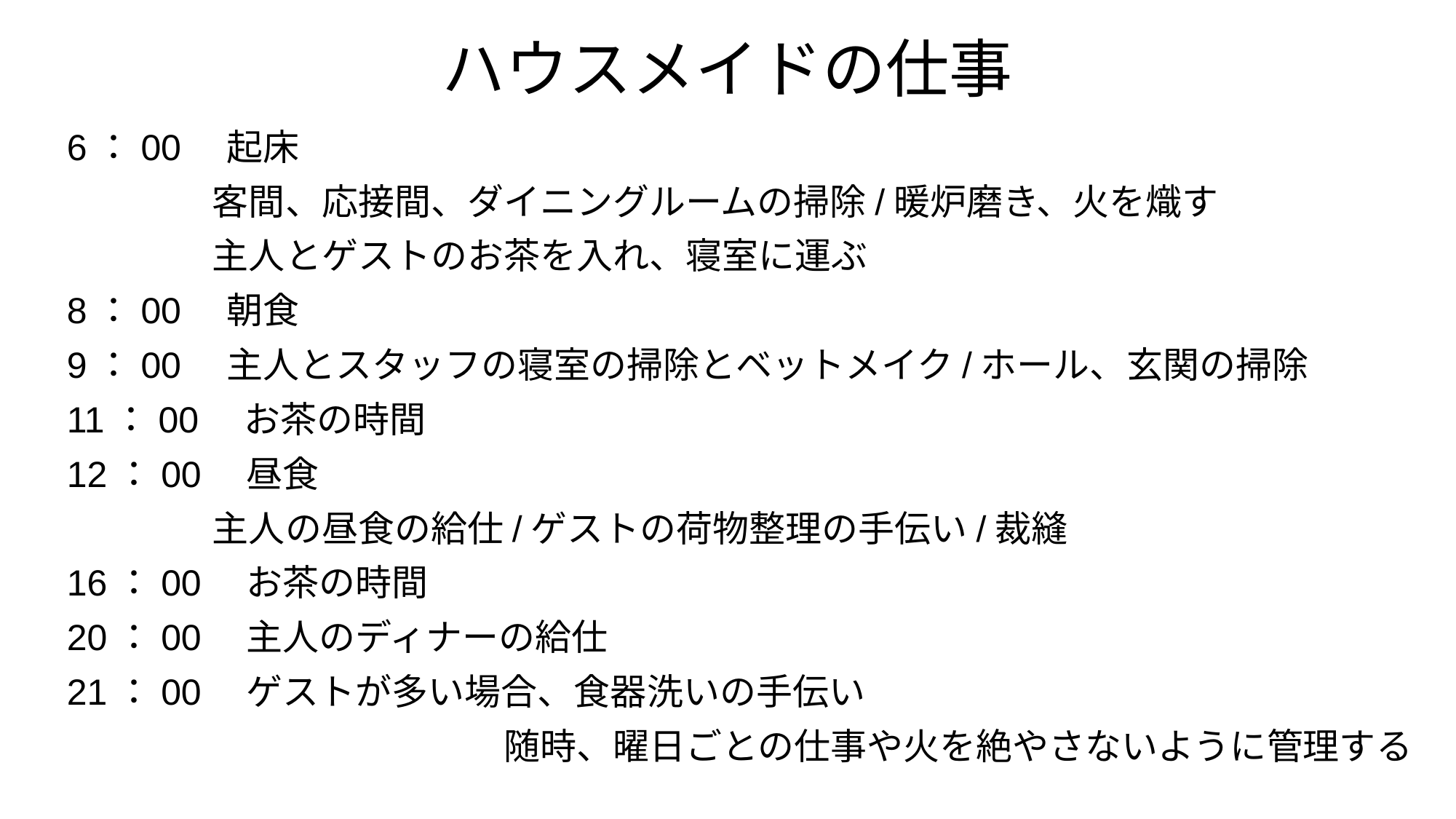

# ハウスメイドの仕事
6：00　起床
　　　　客間、応接間、ダイニングルームの掃除/暖炉磨き、火を熾す
　　　　主人とゲストのお茶を入れ、寝室に運ぶ
8：00　朝食
9：00　主人とスタッフの寝室の掃除とベットメイク/ホール、玄関の掃除
11：00　お茶の時間
12：00　昼食
　　　　主人の昼食の給仕/ゲストの荷物整理の手伝い/裁縫
16：00　お茶の時間
20：00　主人のディナーの給仕
21：00　ゲストが多い場合、食器洗いの手伝い
　　　　　　　　　　　　随時、曜日ごとの仕事や火を絶やさないように管理する